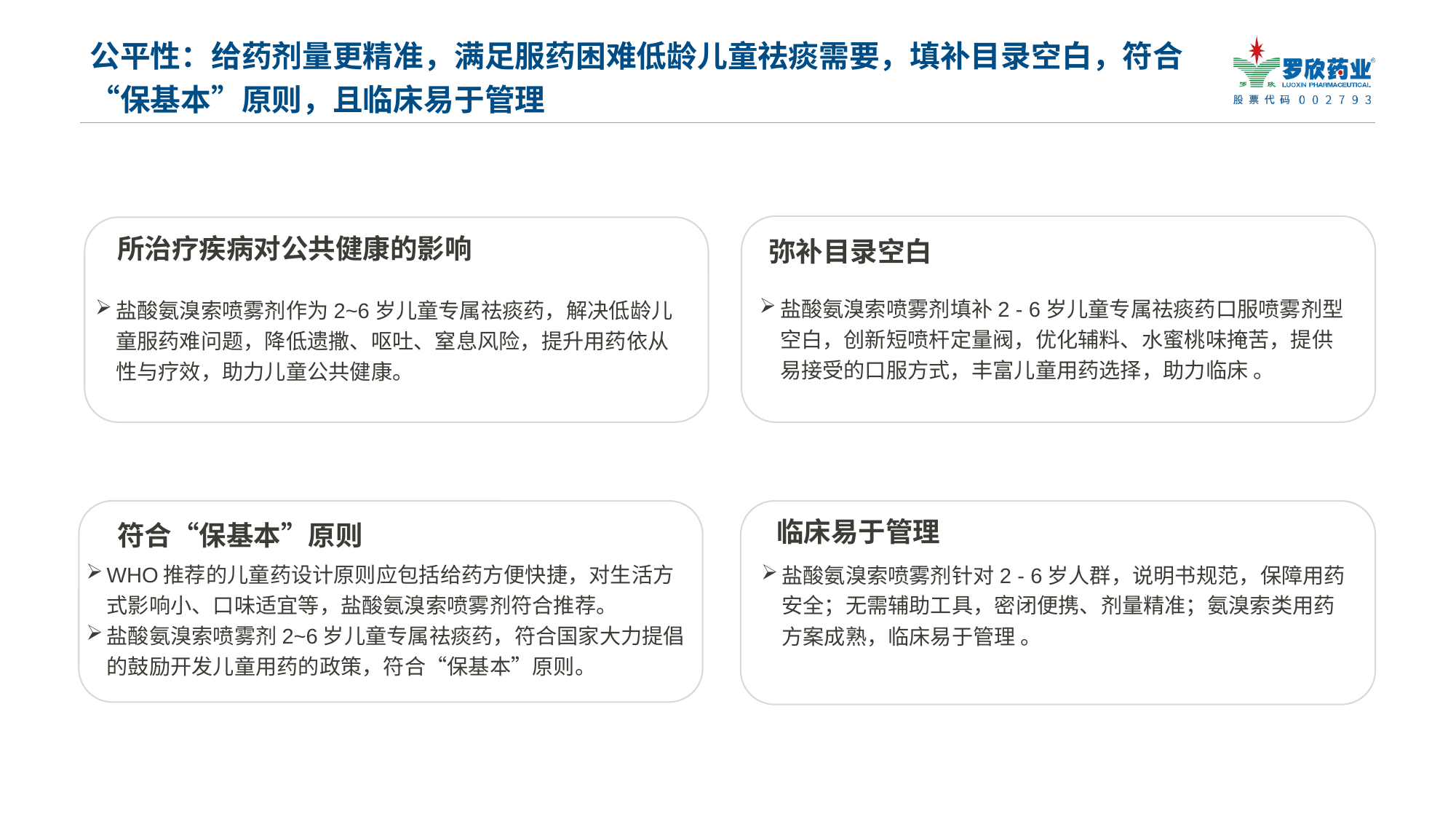

# 公平性：给药剂量更精准，满足服药困难低龄儿童祛痰需要，填补目录空白，符合 “保基本”原则，且临床易于管理

弥补目录空白
所治疗疾病对公共健康的影响
盐酸氨溴索喷雾剂填补2 - 6岁儿童专属祛痰药口服喷雾剂型空白，创新短喷杆定量阀，优化辅料、水蜜桃味掩苦，提供易接受的口服方式，丰富儿童用药选择，助力临床 。
盐酸氨溴索喷雾剂作为2~6岁儿童专属祛痰药，解决低龄儿童服药难问题，降低遗撒、呕吐、窒息风险，提升用药依从性与疗效，助力儿童公共健康。

盐酸氨溴索喷雾剂针对2 - 6岁人群，说明书规范，保障用药安全；无需辅助工具，密闭便携、剂量精准；氨溴索类用药方案成熟，临床易于管理 。
临床易于管理
符合“保基本”原则

WHO推荐的儿童药设计原则应包括给药方便快捷，对生活方式影响小、口味适宜等，盐酸氨溴索喷雾剂符合推荐。
盐酸氨溴索喷雾剂2~6岁儿童专属祛痰药，符合国家大力提倡的鼓励开发儿童用药的政策，符合“保基本”原则。